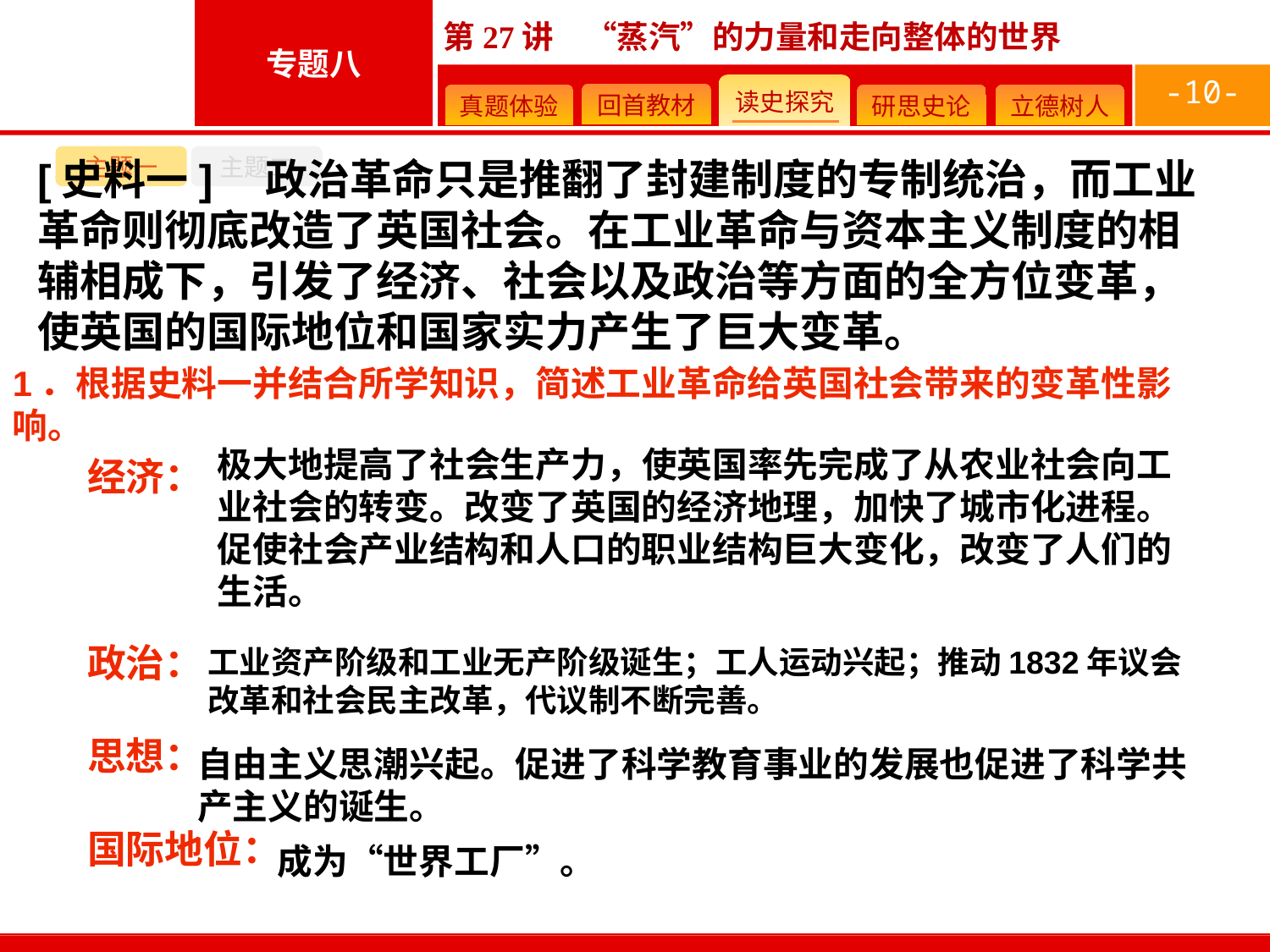

-10-
[史料一]　政治革命只是推翻了封建制度的专制统治，而工业革命则彻底改造了英国社会。在工业革命与资本主义制度的相辅相成下，引发了经济、社会以及政治等方面的全方位变革，使英国的国际地位和国家实力产生了巨大变革。
主题一
主题二
1．根据史料一并结合所学知识，简述工业革命给英国社会带来的变革性影响。
极大地提高了社会生产力，使英国率先完成了从农业社会向工业社会的转变。改变了英国的经济地理，加快了城市化进程。促使社会产业结构和人口的职业结构巨大变化，改变了人们的生活。
经济：

政治：

思想：

国际地位：
工业资产阶级和工业无产阶级诞生；工人运动兴起；推动1832年议会改革和社会民主改革，代议制不断完善。

自由主义思潮兴起。促进了科学教育事业的发展也促进了科学共产主义的诞生。

成为“世界工厂”。